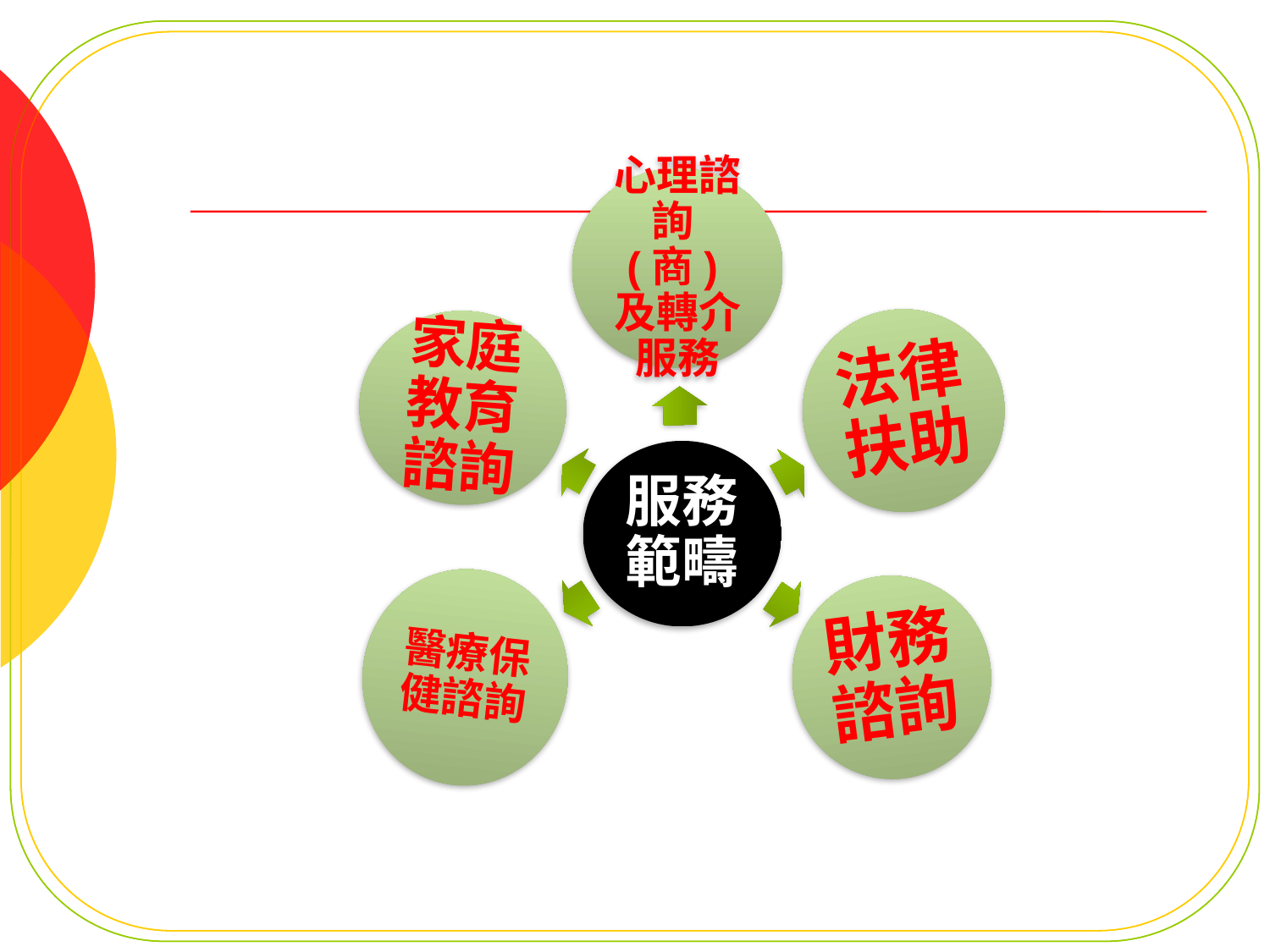

#
服務範疇

心理諮詢(商)及轉介服務

法律扶助

財務諮詢

醫療保健諮詢

家庭教育諮詢